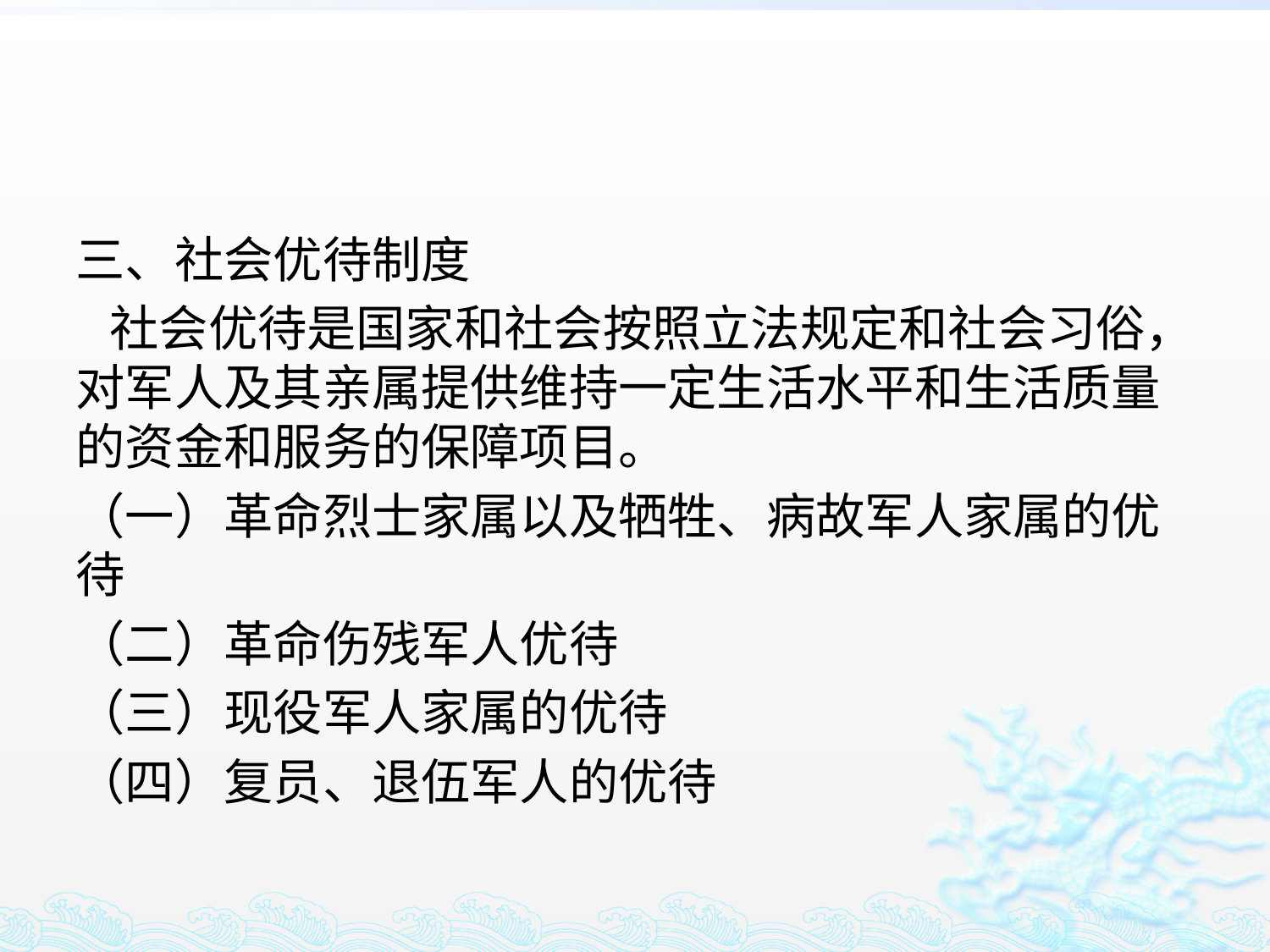

#
三、社会优待制度
  社会优待是国家和社会按照立法规定和社会习俗，对军人及其亲属提供维持一定生活水平和生活质量的资金和服务的保障项目。
（一）革命烈士家属以及牺牲、病故军人家属的优待
（二）革命伤残军人优待
（三）现役军人家属的优待
（四）复员、退伍军人的优待